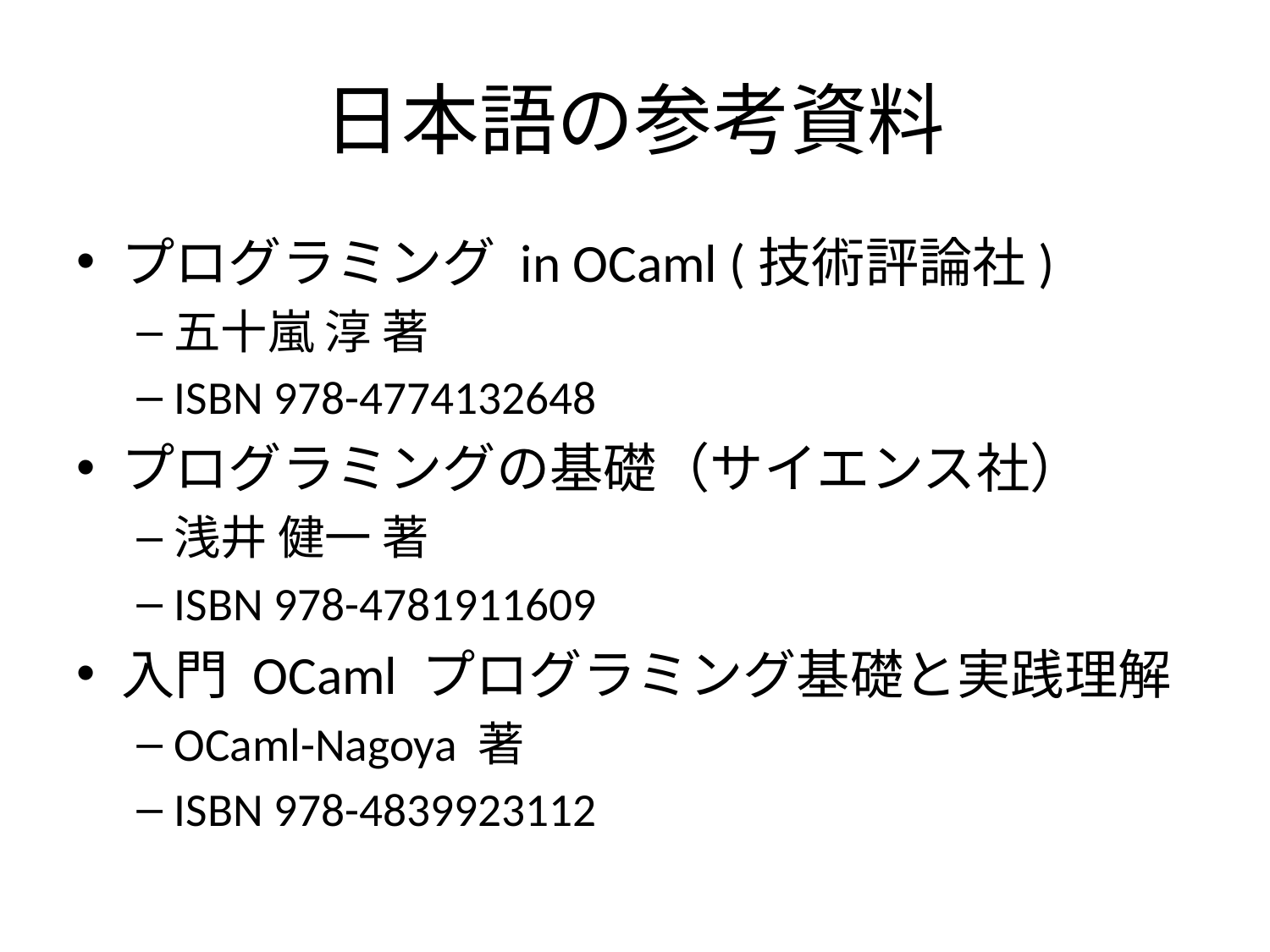

# 日本語の参考資料
プログラミング in OCaml (技術評論社)
五十嵐 淳 著
ISBN 978-4774132648
プログラミングの基礎（サイエンス社）
浅井 健一 著
ISBN 978-4781911609
入門 OCaml プログラミング基礎と実践理解
OCaml-Nagoya 著
ISBN 978-4839923112